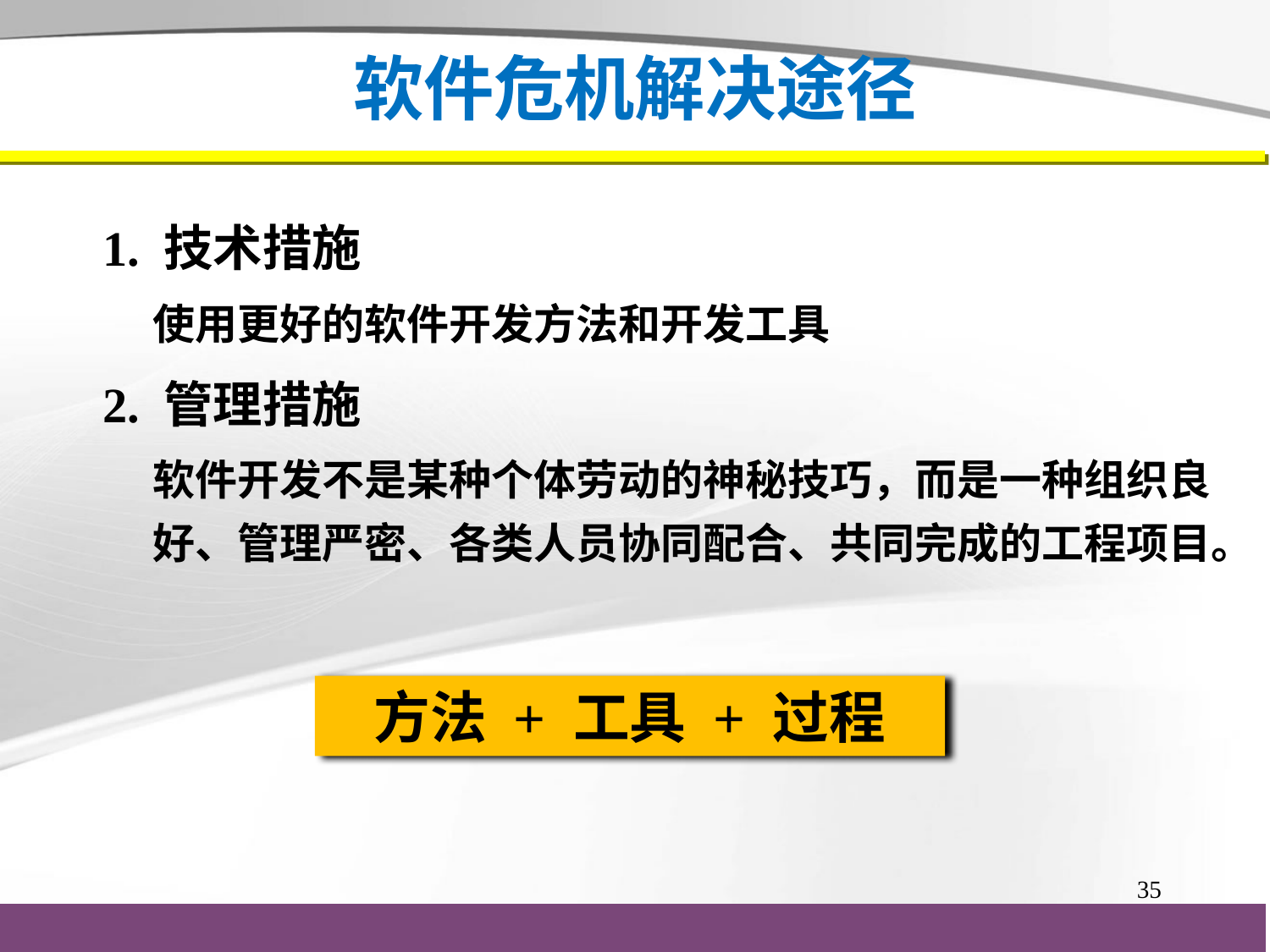

# 软件危机解决途径
1. 技术措施
使用更好的软件开发方法和开发工具
2. 管理措施
软件开发不是某种个体劳动的神秘技巧，而是一种组织良好、管理严密、各类人员协同配合、共同完成的工程项目。
方法 + 工具 + 过程
35